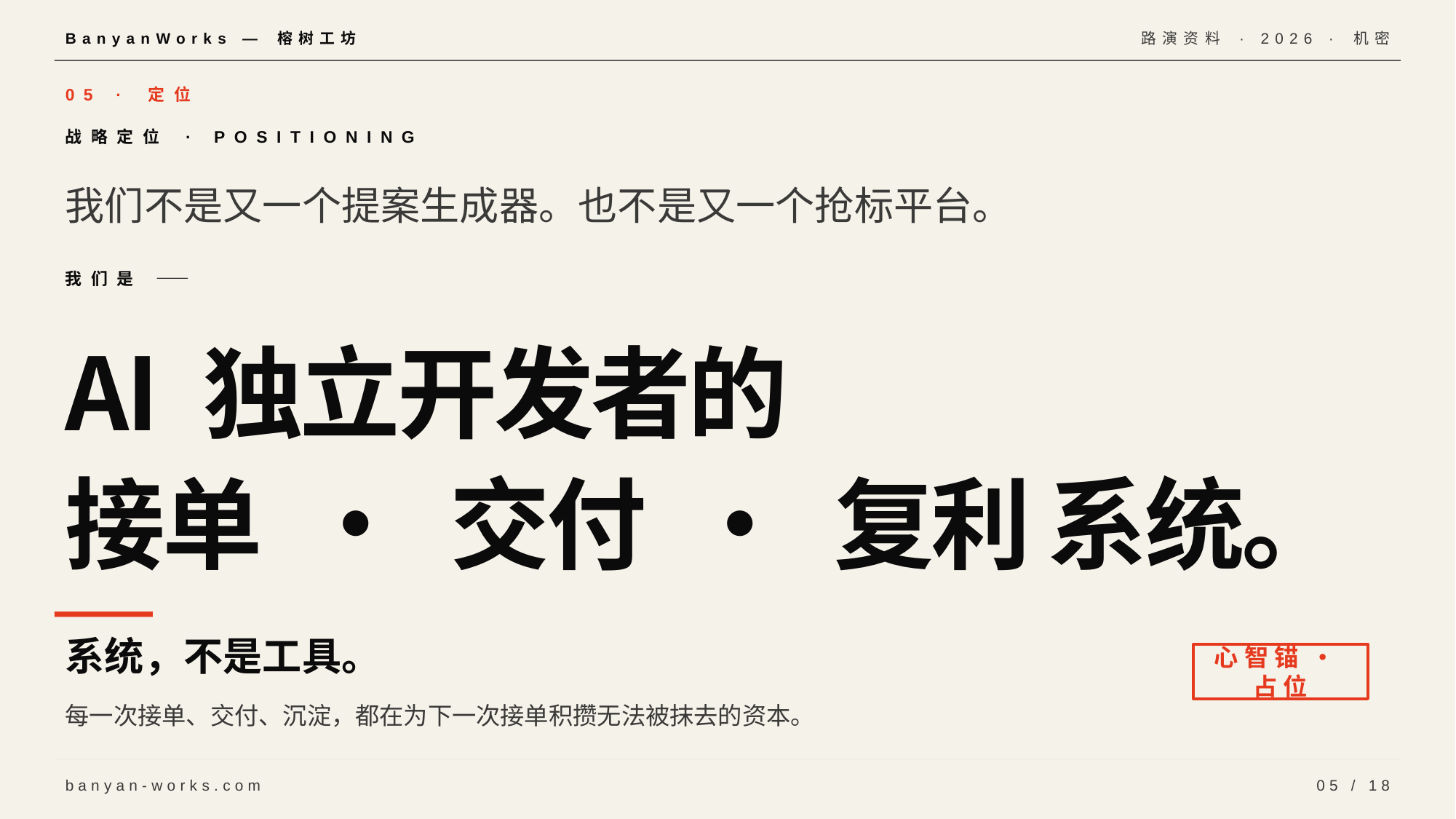

BanyanWorks — 榕树工坊
路演资料 · 2026 · 机密

05 · 定位
战略定位 · POSITIONING
我们不是又一个提案生成器。也不是又一个抢标平台。
我们是 ——
AI 独立开发者的
接单 · 交付 · 复利 系统。

系统，不是工具。

心智锚·占位
每一次接单、交付、沉淀，都在为下一次接单积攒无法被抹去的资本。

banyan-works.com
05 / 18